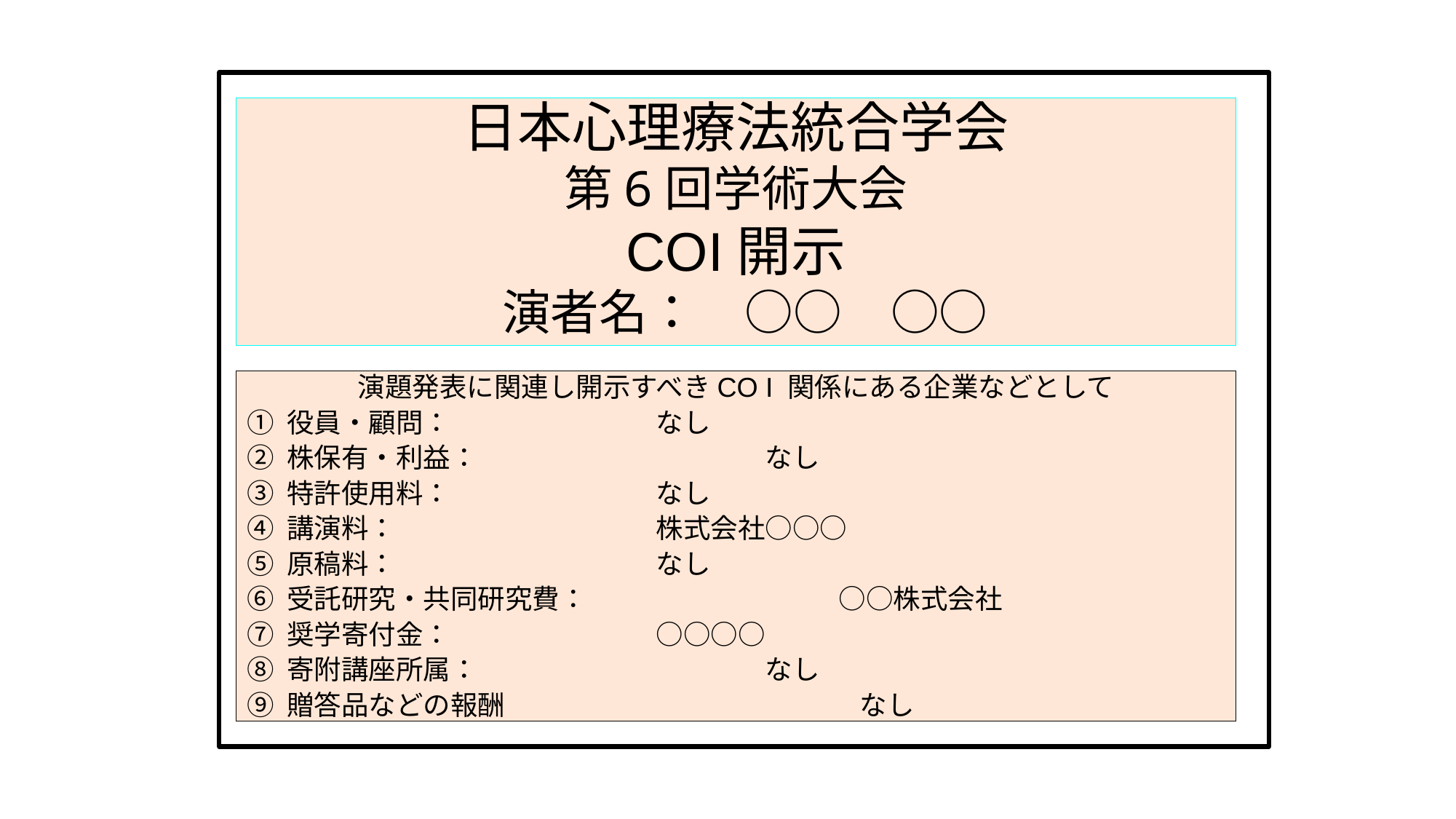

様式4－A

# 日本心理療法統合学会 第6回学術大会 COI開示 　演者名：　○○　○○
演題発表に関連し開示すべきCO I 関係にある企業などとして
① 役員・顧問：	　　　　　　　なし
② 株保有・利益：	　　　　　　　なし
③ 特許使用料：	　　　　　　　なし
④ 講演料：	　　　　　　　株式会社○○○
⑤ 原稿料：	　　　　　　　なし
⑥ 受託研究・共同研究費：　 　　　　　　　　○○株式会社
⑦ 奨学寄付金：	　　　　　　　○○○○
⑧ 寄附講座所属：	　　　　　　　なし
⑨ 贈答品などの報酬　　　　　　　　　　　　　なし
：